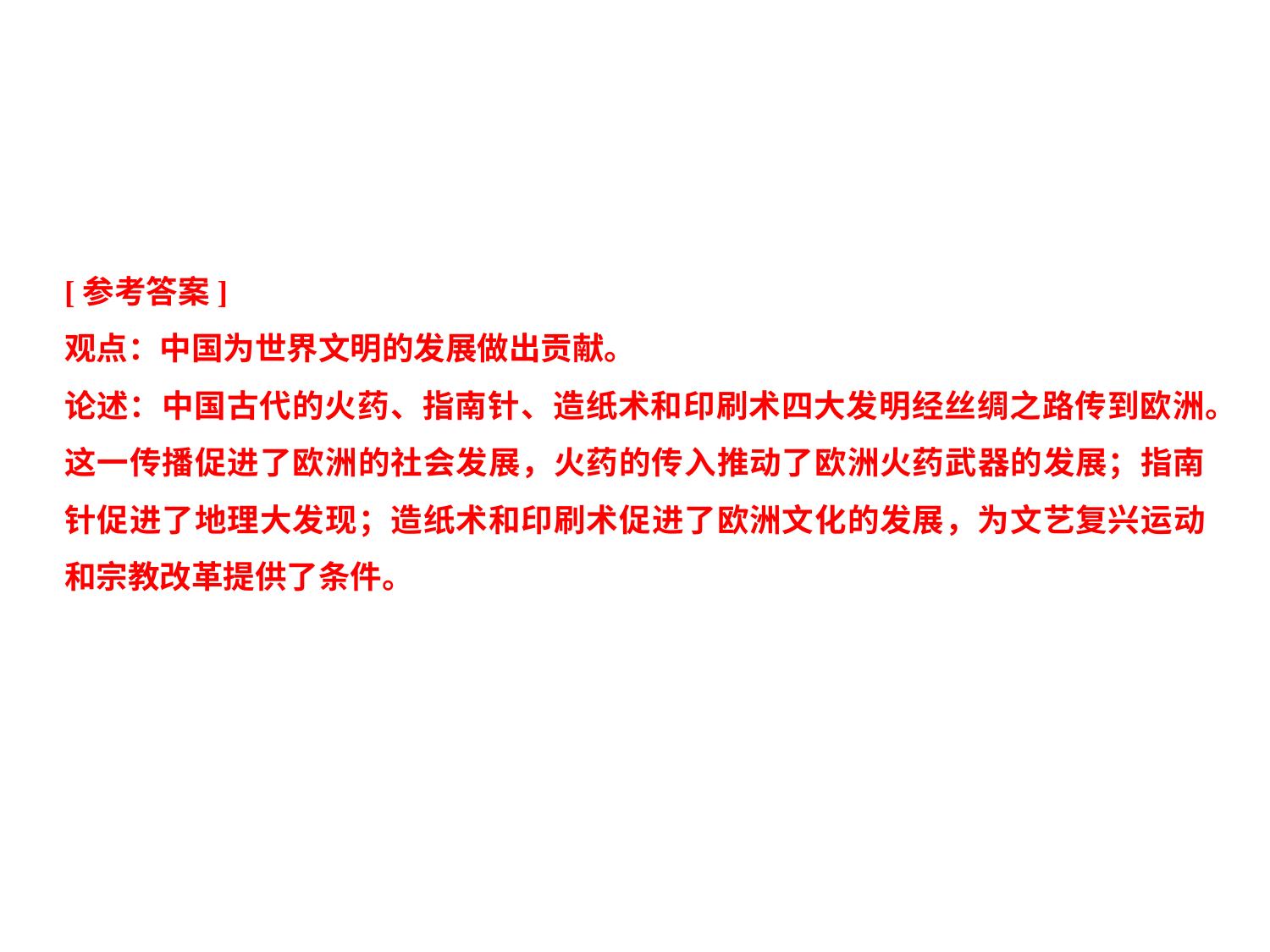

[参考答案]
观点：中国为世界文明的发展做出贡献。
论述：中国古代的火药、指南针、造纸术和印刷术四大发明经丝绸之路传到欧洲。这一传播促进了欧洲的社会发展，火药的传入推动了欧洲火药武器的发展；指南针促进了地理大发现；造纸术和印刷术促进了欧洲文化的发展，为文艺复兴运动和宗教改革提供了条件。